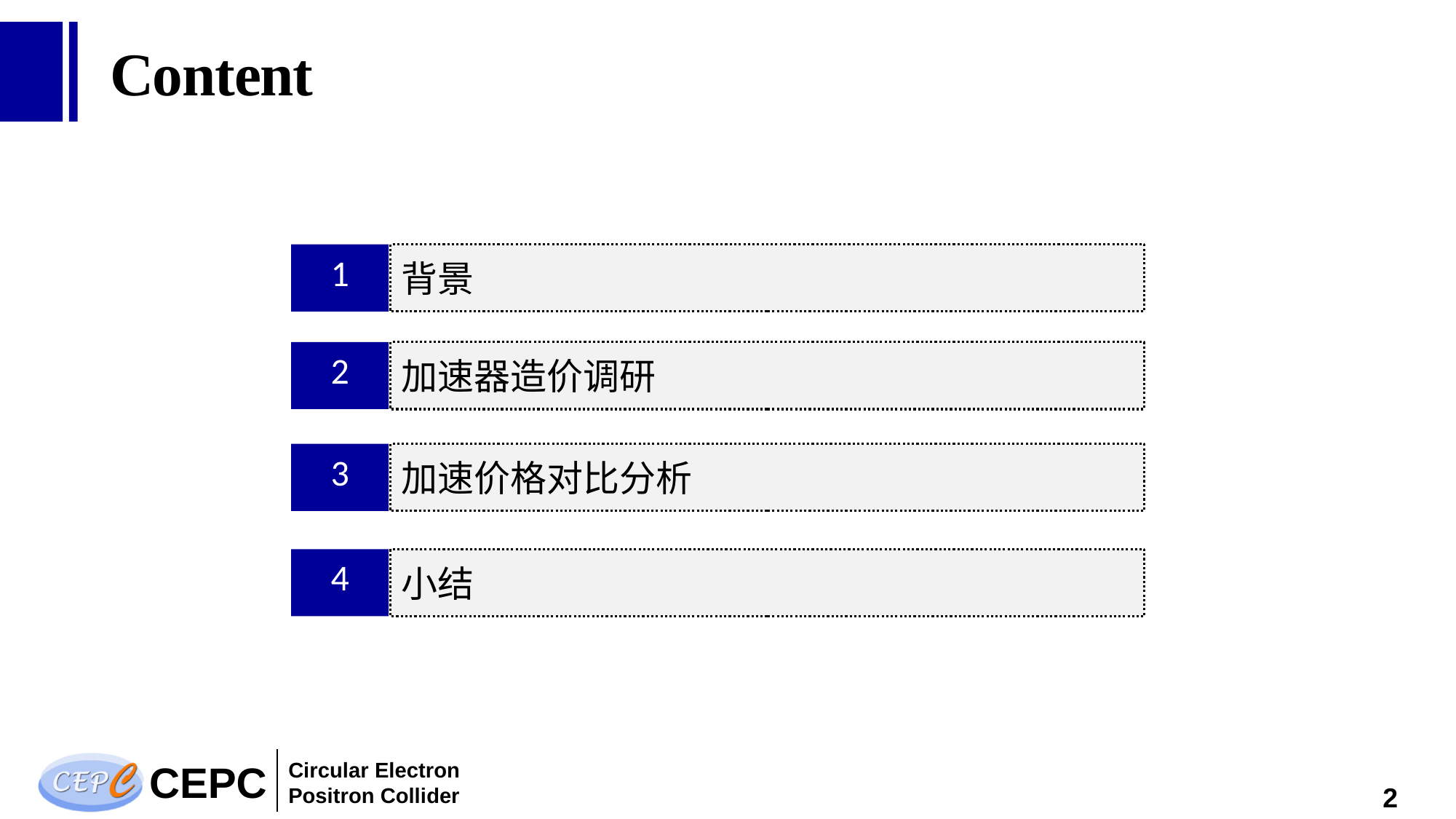

# Content
背景
1
加速器造价调研
2
加速价格对比分析
3
小结
4